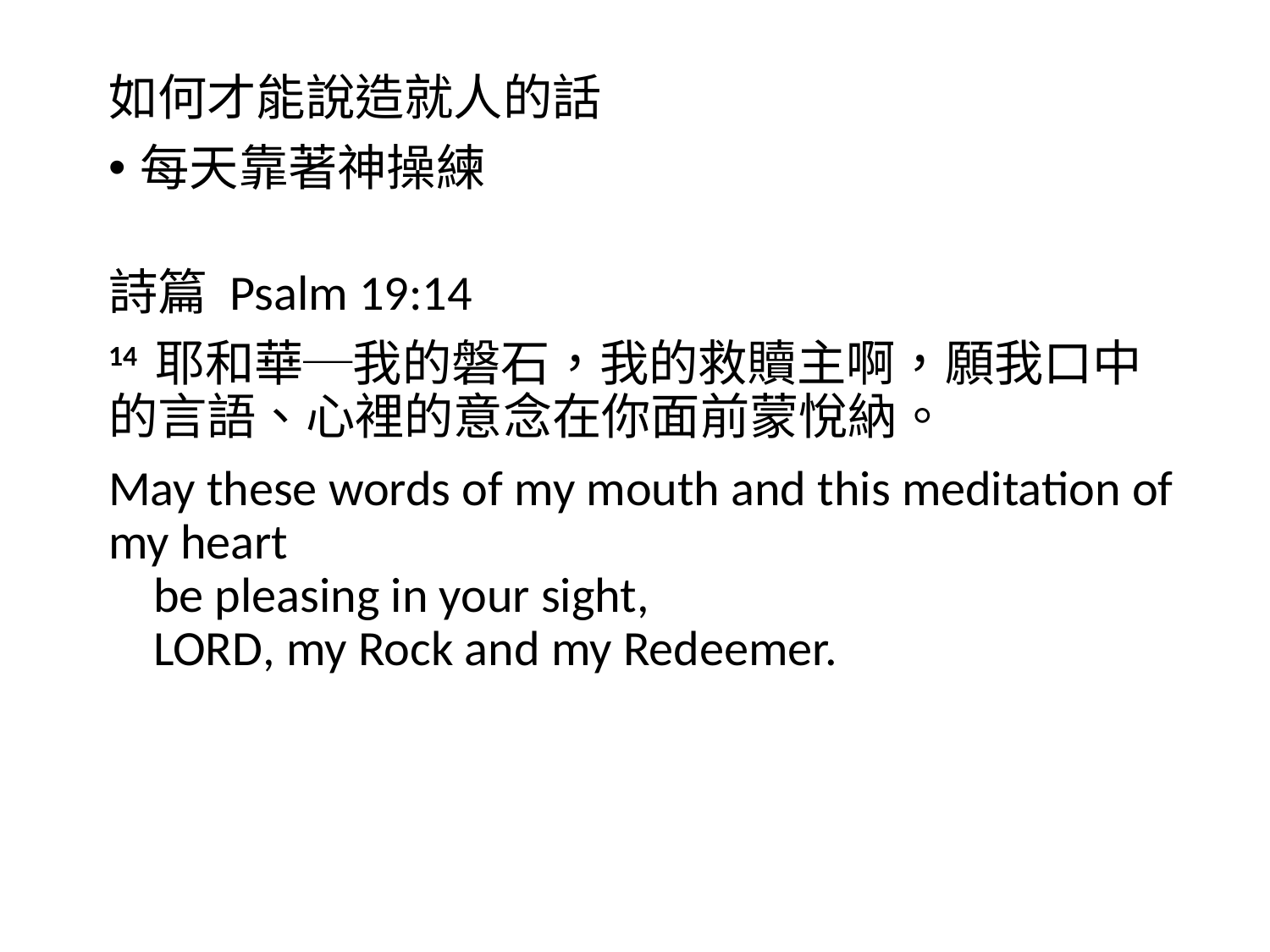

如何才能說造就人的話
每天靠著神操練
詩篇 Psalm 19:14
14 耶和華─我的磐石，我的救贖主啊，願我口中的言語、心裡的意念在你面前蒙悅納。
May these words of my mouth and this meditation of my heart
    be pleasing in your sight,
    Lord, my Rock and my Redeemer.